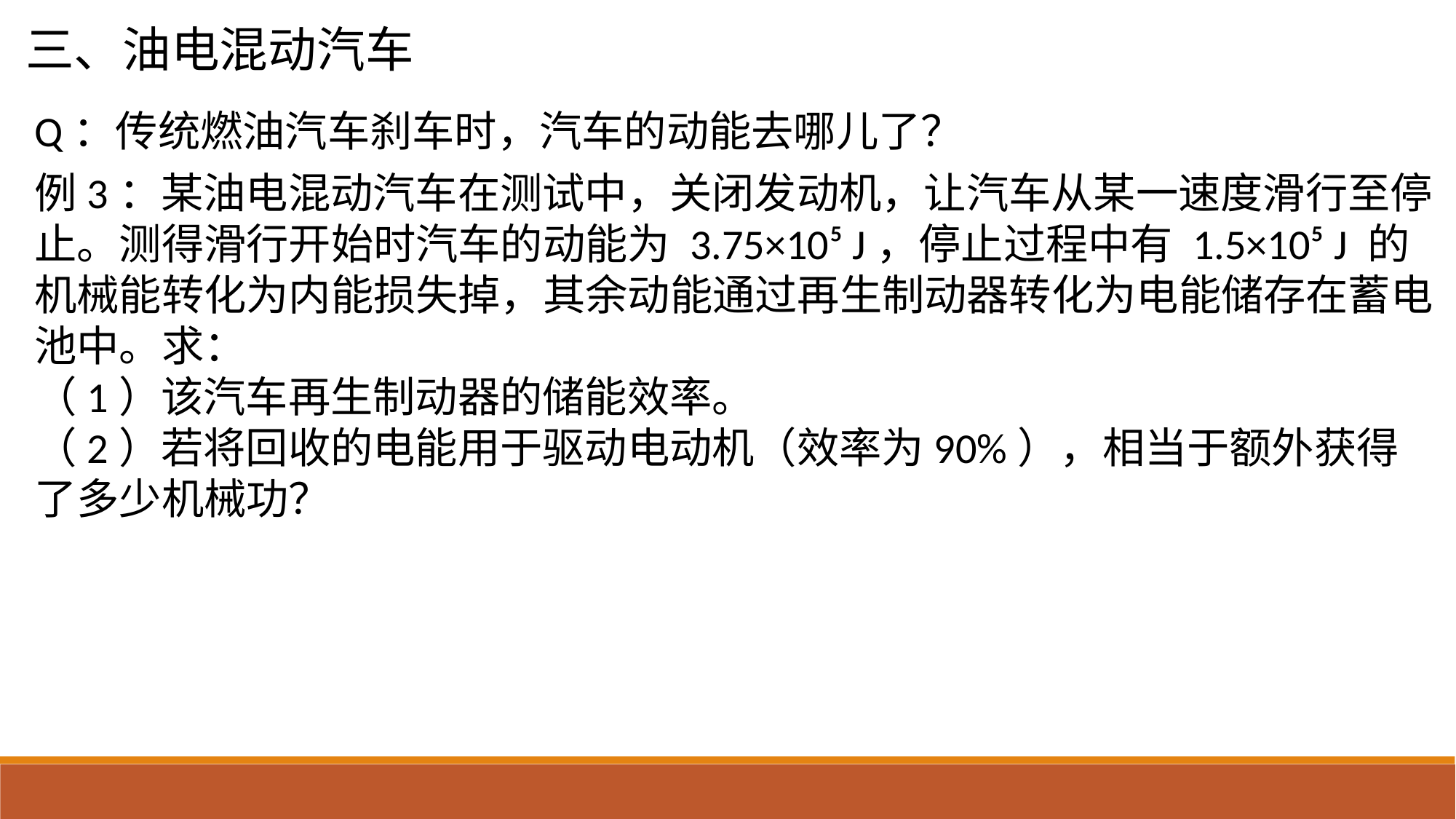

三、油电混动汽车
Q：传统燃油汽车刹车时，汽车的动能去哪儿了？
例3：某油电混动汽车在测试中，关闭发动机，让汽车从某一速度滑行至停止。测得滑行开始时汽车的动能为 3.75×10⁵ J，停止过程中有 1.5×10⁵ J 的机械能转化为内能损失掉，其余动能通过再生制动器转化为电能储存在蓄电池中。求：
（1）该汽车再生制动器的储能效率。
（2）若将回收的电能用于驱动电动机（效率为90%），相当于额外获得了多少机械功？